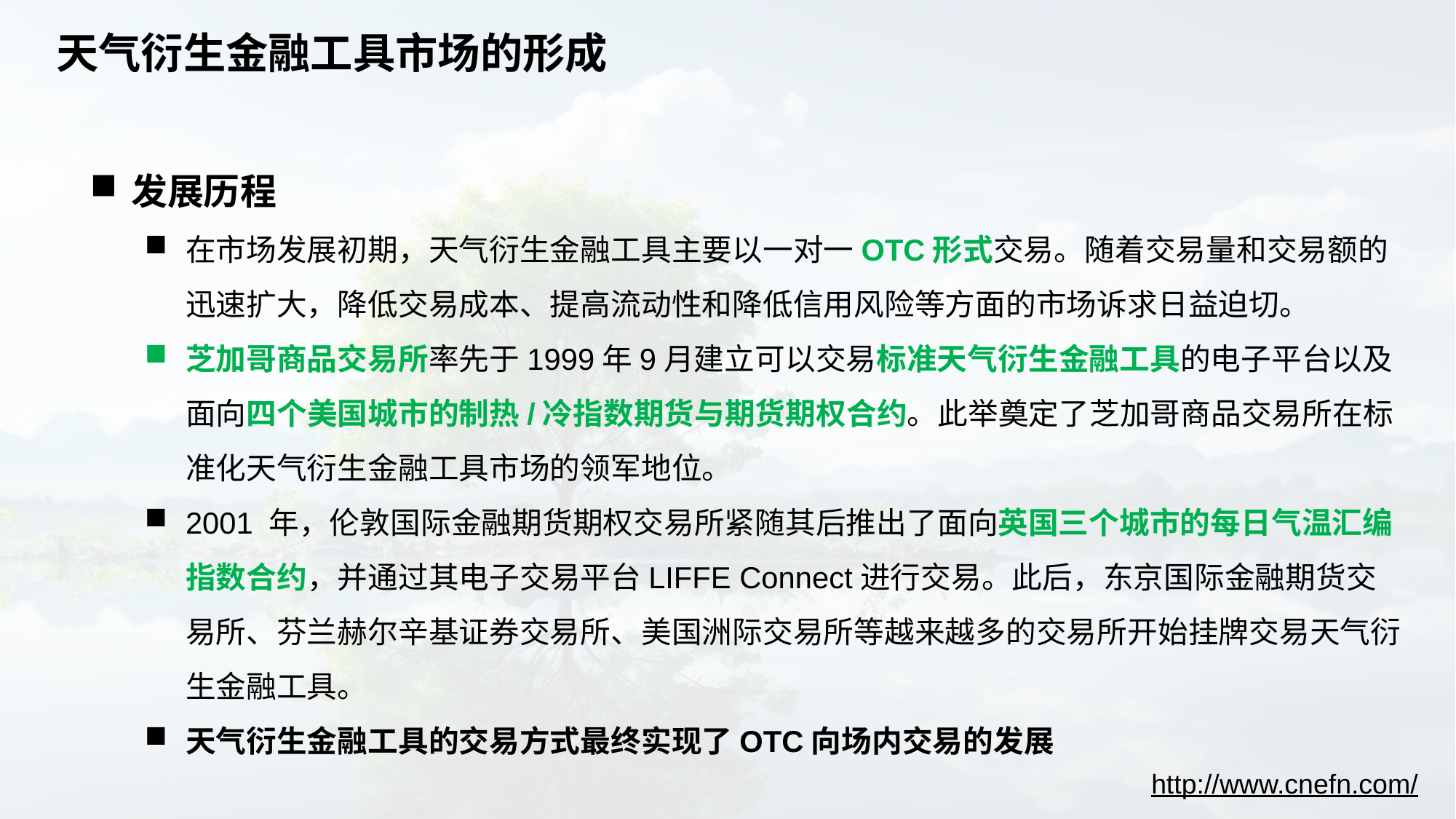

# 天气衍生金融工具市场的形成
发展历程
在市场发展初期，天气衍生金融工具主要以一对一OTC形式交易。随着交易量和交易额的迅速扩大，降低交易成本、提高流动性和降低信用风险等方面的市场诉求日益迫切。
芝加哥商品交易所率先于1999年9月建立可以交易标准天气衍生金融工具的电子平台以及面向四个美国城市的制热/冷指数期货与期货期权合约。此举奠定了芝加哥商品交易所在标准化天气衍生金融工具市场的领军地位。
2001 年，伦敦国际金融期货期权交易所紧随其后推出了面向英国三个城市的每日气温汇编指数合约，并通过其电子交易平台LIFFE Connect进行交易。此后，东京国际金融期货交易所、芬兰赫尔辛基证券交易所、美国洲际交易所等越来越多的交易所开始挂牌交易天气衍生金融工具。
天气衍生金融工具的交易方式最终实现了OTC向场内交易的发展